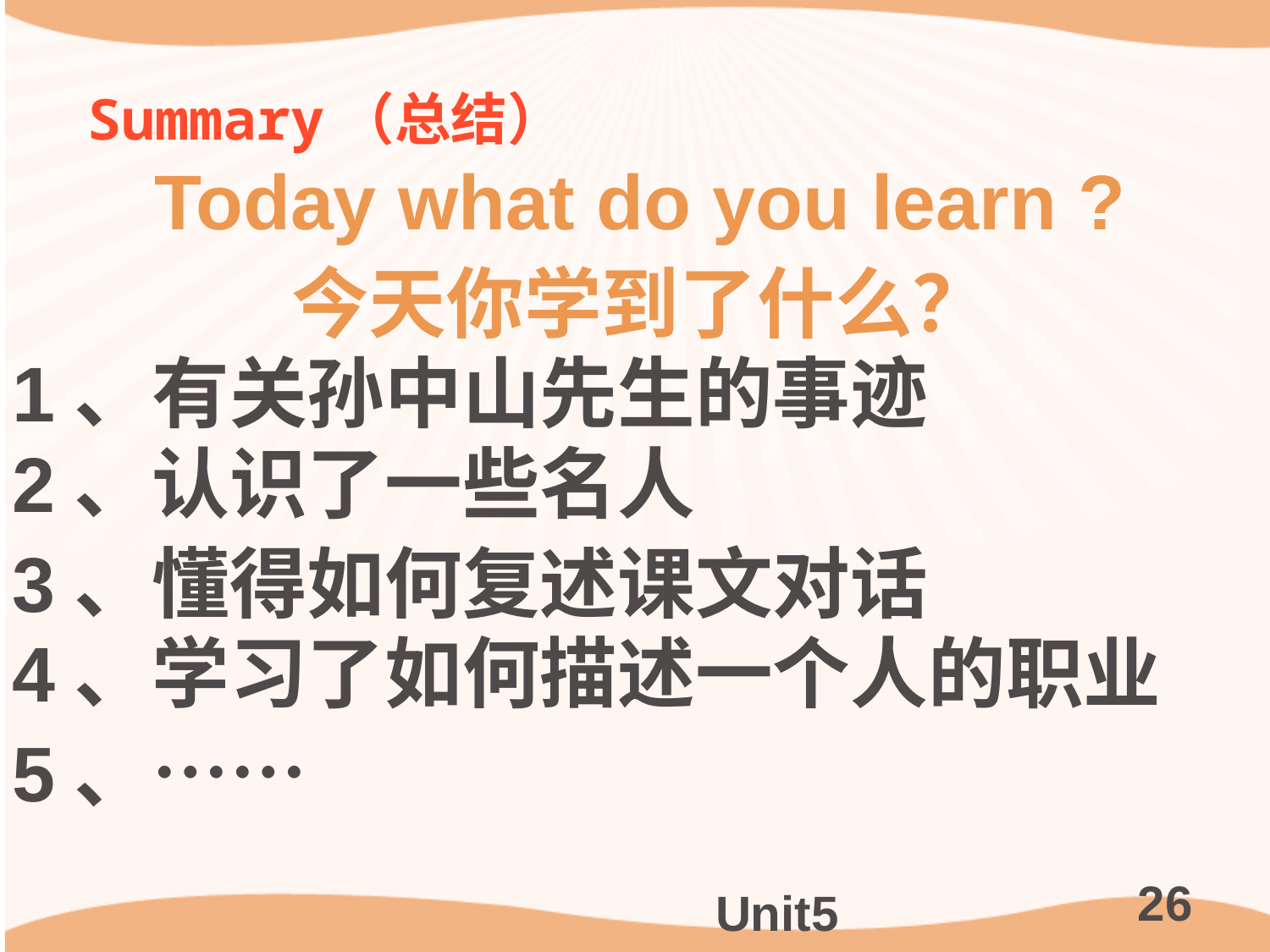

# Summary（总结）
Today what do you learn ?
今天你学到了什么？

1、有关孙中山先生的事迹
2、认识了一些名人
3、懂得如何复述课文对话
4、学习了如何描述一个人的职业
5、……
26
Unit5